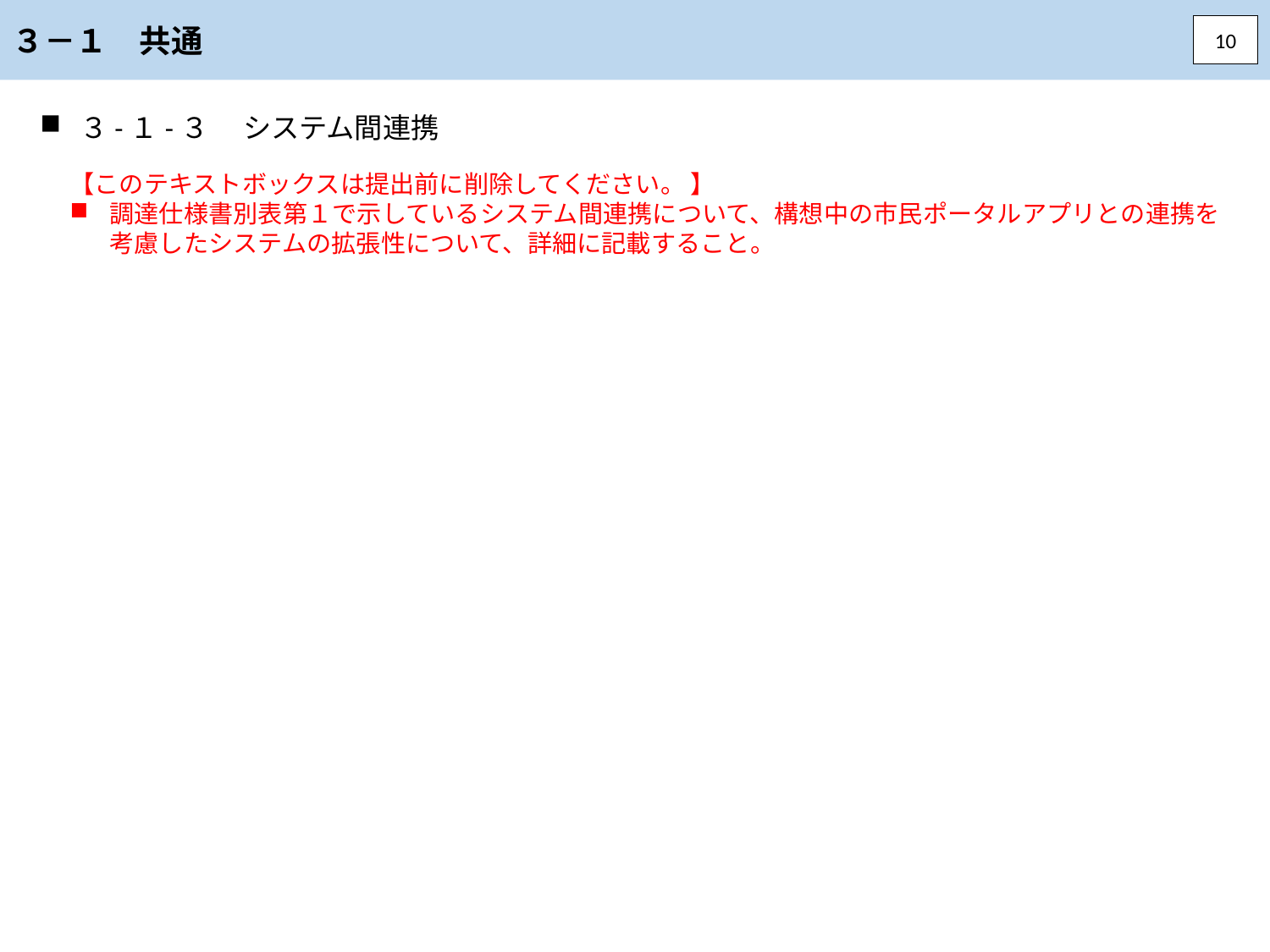

３－１　共通
10
３-１-３ 　システム間連携
【このテキストボックスは提出前に削除してください。 】
調達仕様書別表第１で示しているシステム間連携について、構想中の市民ポータルアプリとの連携を考慮したシステムの拡張性について、詳細に記載すること。